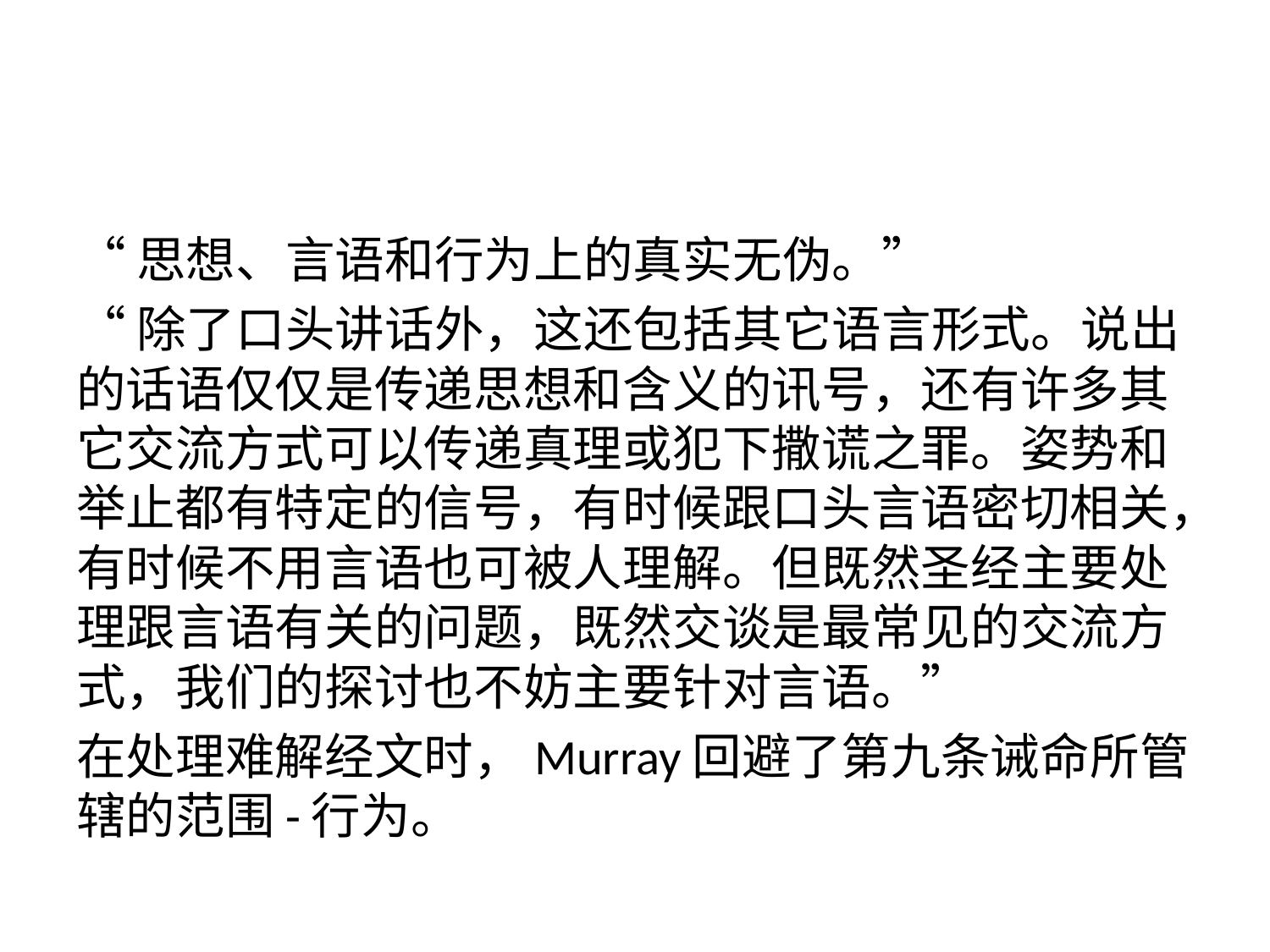

#
“思想、言语和行为上的真实无伪。”
“除了口头讲话外，这还包括其它语言形式。说出的话语仅仅是传递思想和含义的讯号，还有许多其它交流方式可以传递真理或犯下撒谎之罪。姿势和举止都有特定的信号，有时候跟口头言语密切相关，有时候不用言语也可被人理解。但既然圣经主要处理跟言语有关的问题，既然交谈是最常见的交流方式，我们的探讨也不妨主要针对言语。”
在处理难解经文时，Murray回避了第九条诫命所管辖的范围-行为。